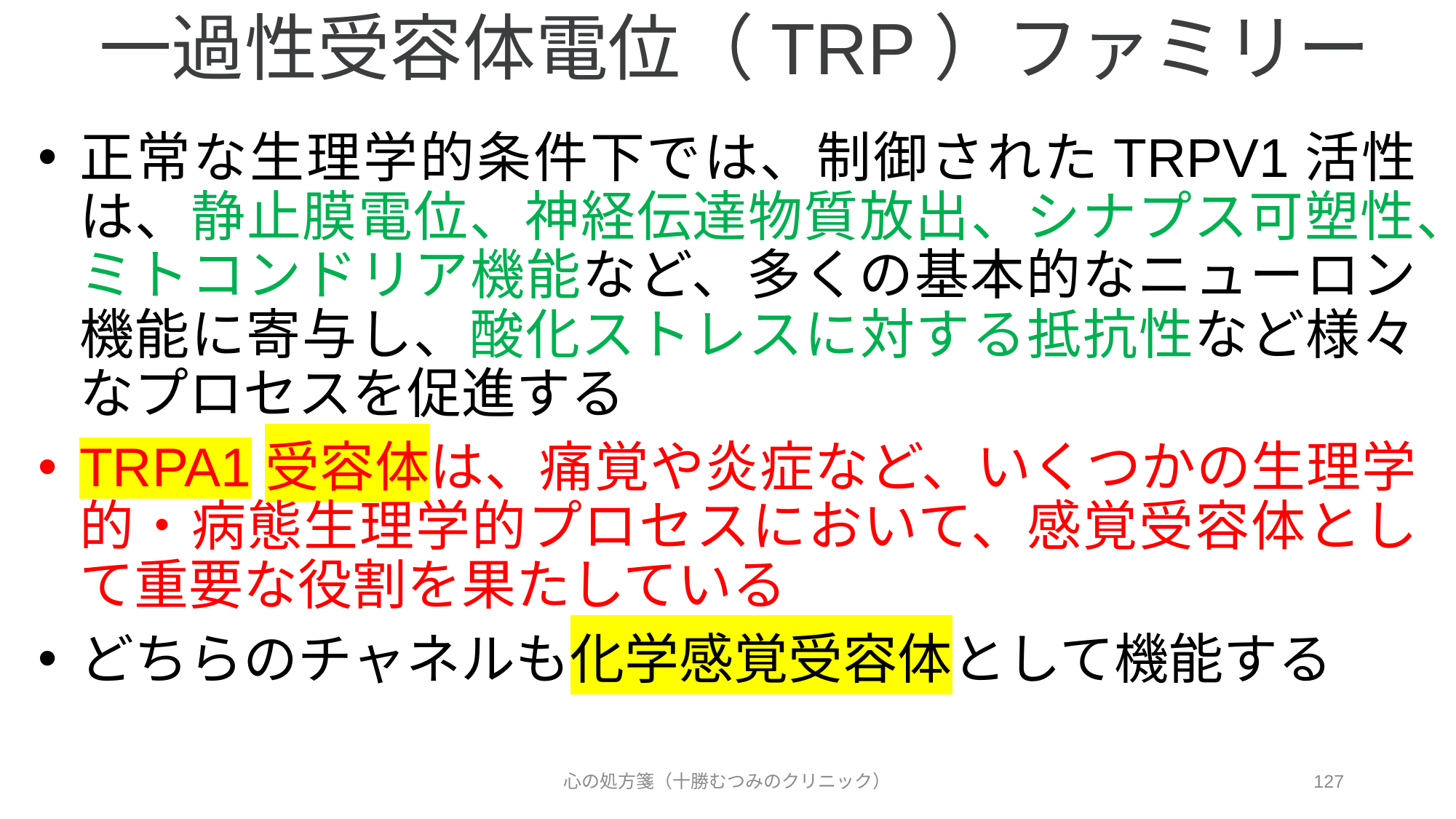

# 一過性受容体電位（TRP）ファミリー
正常な生理学的条件下では、制御されたTRPV1活性は、静止膜電位、神経伝達物質放出、シナプス可塑性、ミトコンドリア機能など、多くの基本的なニューロン機能に寄与し、酸化ストレスに対する抵抗性など様々なプロセスを促進する
TRPA1受容体は、痛覚や炎症など、いくつかの生理学的・病態生理学的プロセスにおいて、感覚受容体として重要な役割を果たしている
どちらのチャネルも化学感覚受容体として機能する
心の処方箋（十勝むつみのクリニック）
127